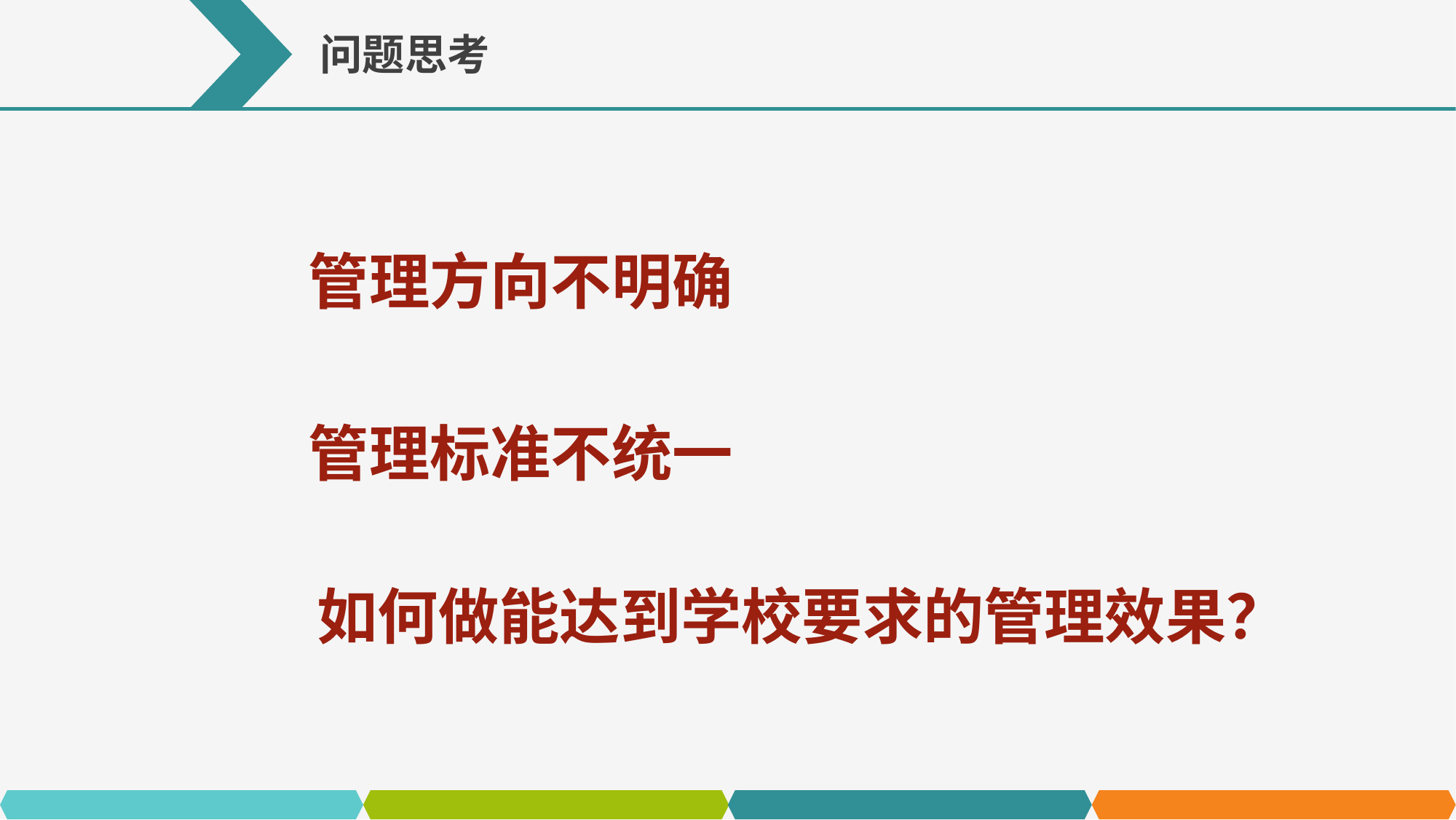

问题思考
管理方向不明确
管理标准不统一
如何做能达到学校要求的管理效果？